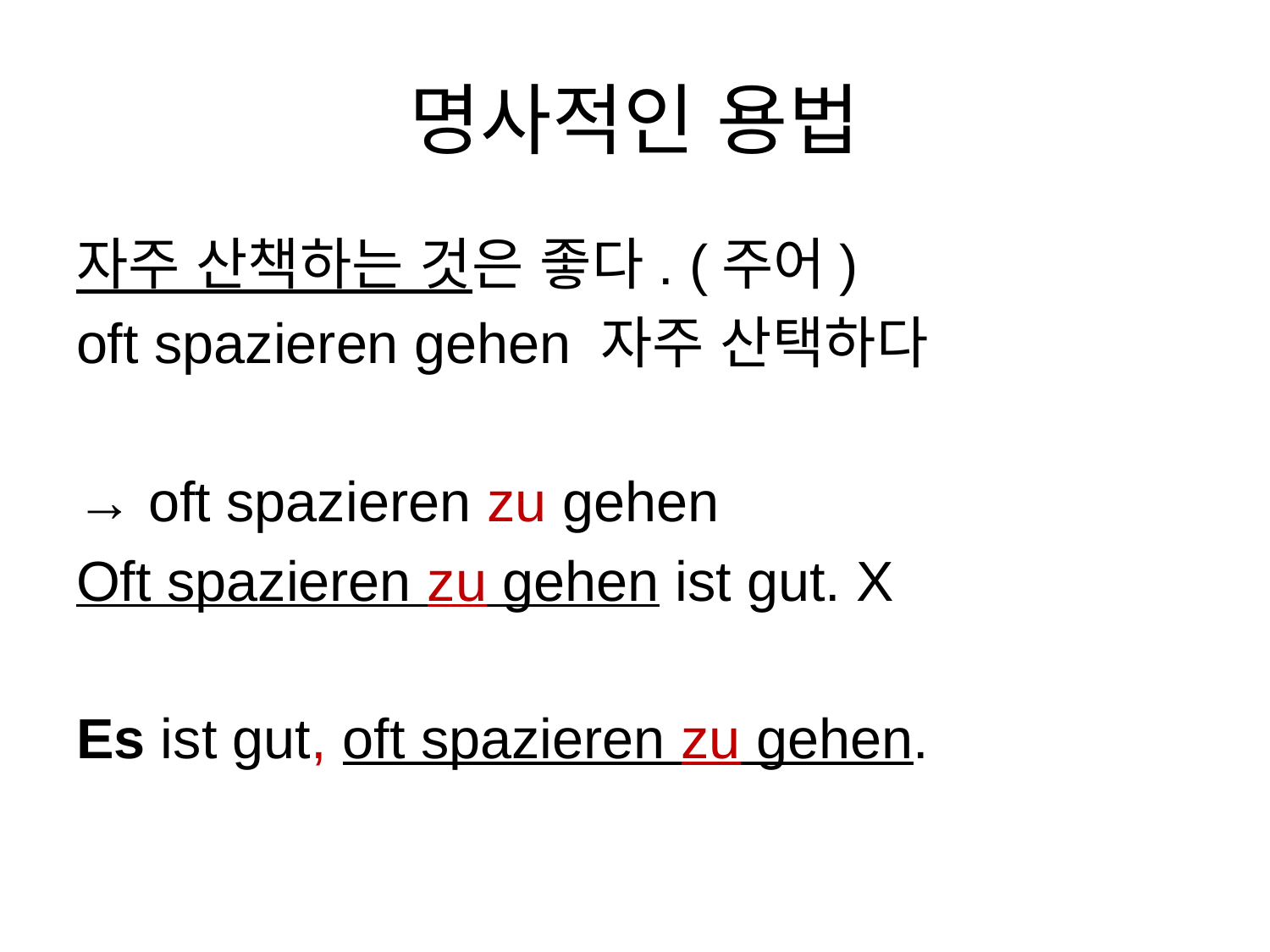

# 명사적인 용법
자주 산책하는 것은 좋다. (주어)
oft spazieren gehen 자주 산택하다

→ oft spazieren zu gehen
Oft spazieren zu gehen ist gut. X

Es ist gut, oft spazieren zu gehen.